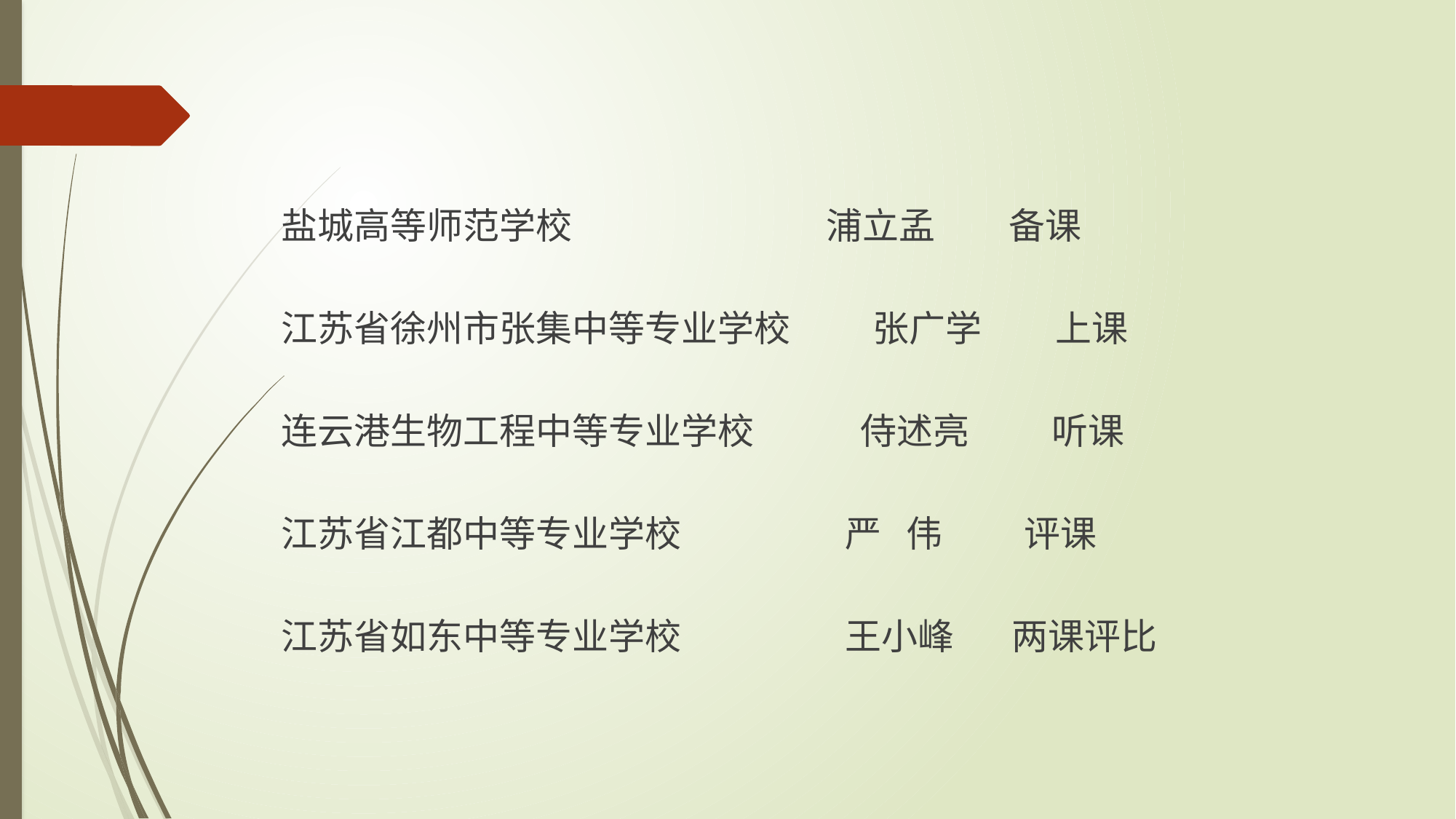

盐城高等师范学校                               浦立孟         备课
江苏省徐州市张集中等专业学校          张广学         上课
连云港生物工程中等专业学校             侍述亮          听课
江苏省江都中等专业学校                    严   伟          评课
江苏省如东中等专业学校                    王小峰       两课评比